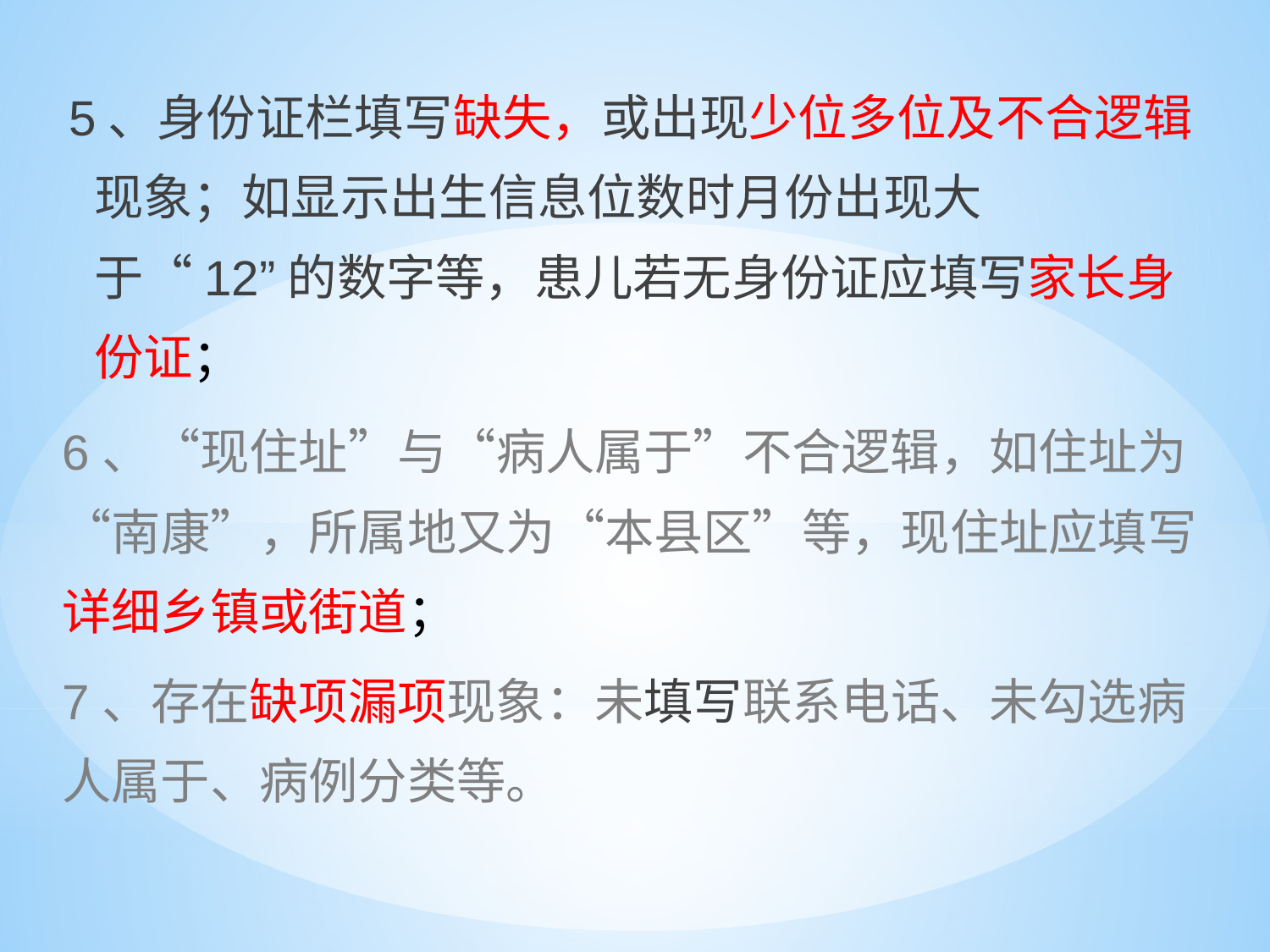

5、身份证栏填写缺失，或出现少位多位及不合逻辑现象；如显示出生信息位数时月份出现大于“12”的数字等，患儿若无身份证应填写家长身份证；
6、“现住址”与“病人属于”不合逻辑，如住址为“南康”，所属地又为“本县区”等，现住址应填写详细乡镇或街道；
7、存在缺项漏项现象：未填写联系电话、未勾选病人属于、病例分类等。